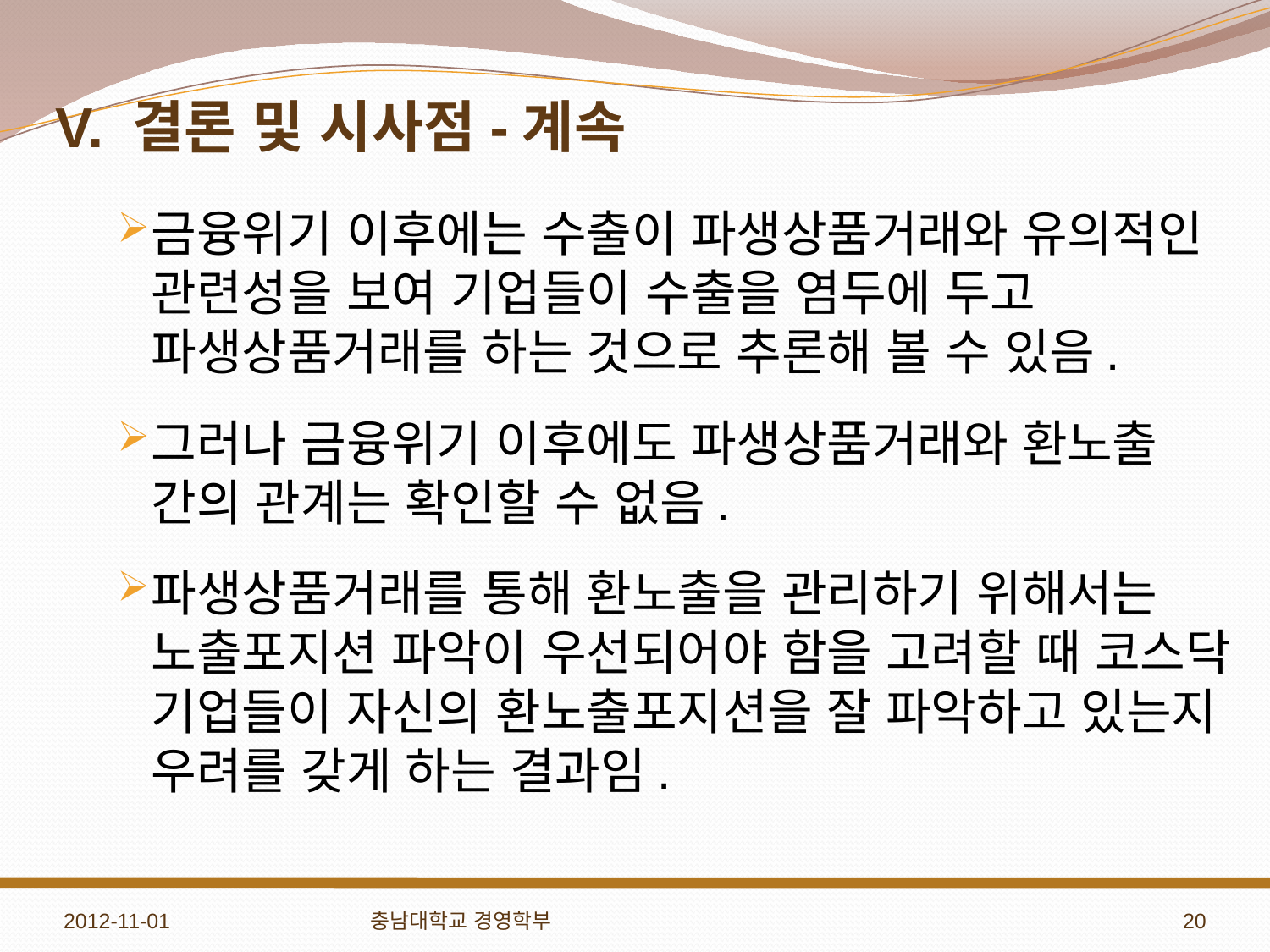

# V. 결론 및 시사점-계속
금융위기 이후에는 수출이 파생상품거래와 유의적인 관련성을 보여 기업들이 수출을 염두에 두고 파생상품거래를 하는 것으로 추론해 볼 수 있음.
그러나 금융위기 이후에도 파생상품거래와 환노출 간의 관계는 확인할 수 없음.
파생상품거래를 통해 환노출을 관리하기 위해서는 노출포지션 파악이 우선되어야 함을 고려할 때 코스닥 기업들이 자신의 환노출포지션을 잘 파악하고 있는지 우려를 갖게 하는 결과임.
2012-11-01
충남대학교 경영학부
20